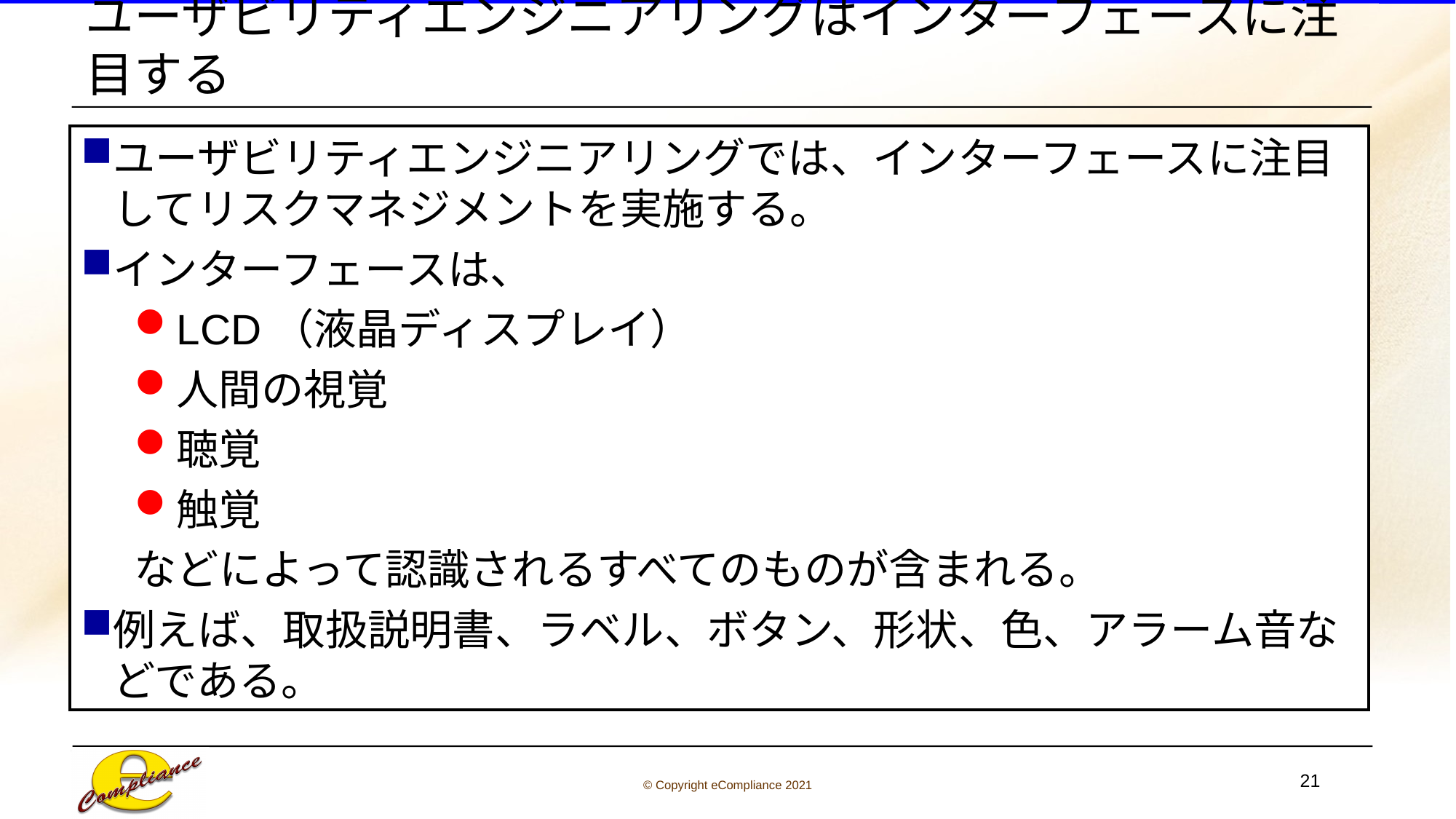

# ユーザビリティエンジニアリングはインターフェースに注目する
ユーザビリティエンジニアリングでは、インターフェースに注目してリスクマネジメントを実施する。
インターフェースは、
LCD（液晶ディスプレイ）
人間の視覚
聴覚
触覚
などによって認識されるすべてのものが含まれる。
例えば、取扱説明書、ラベル、ボタン、形状、色、アラーム音などである。